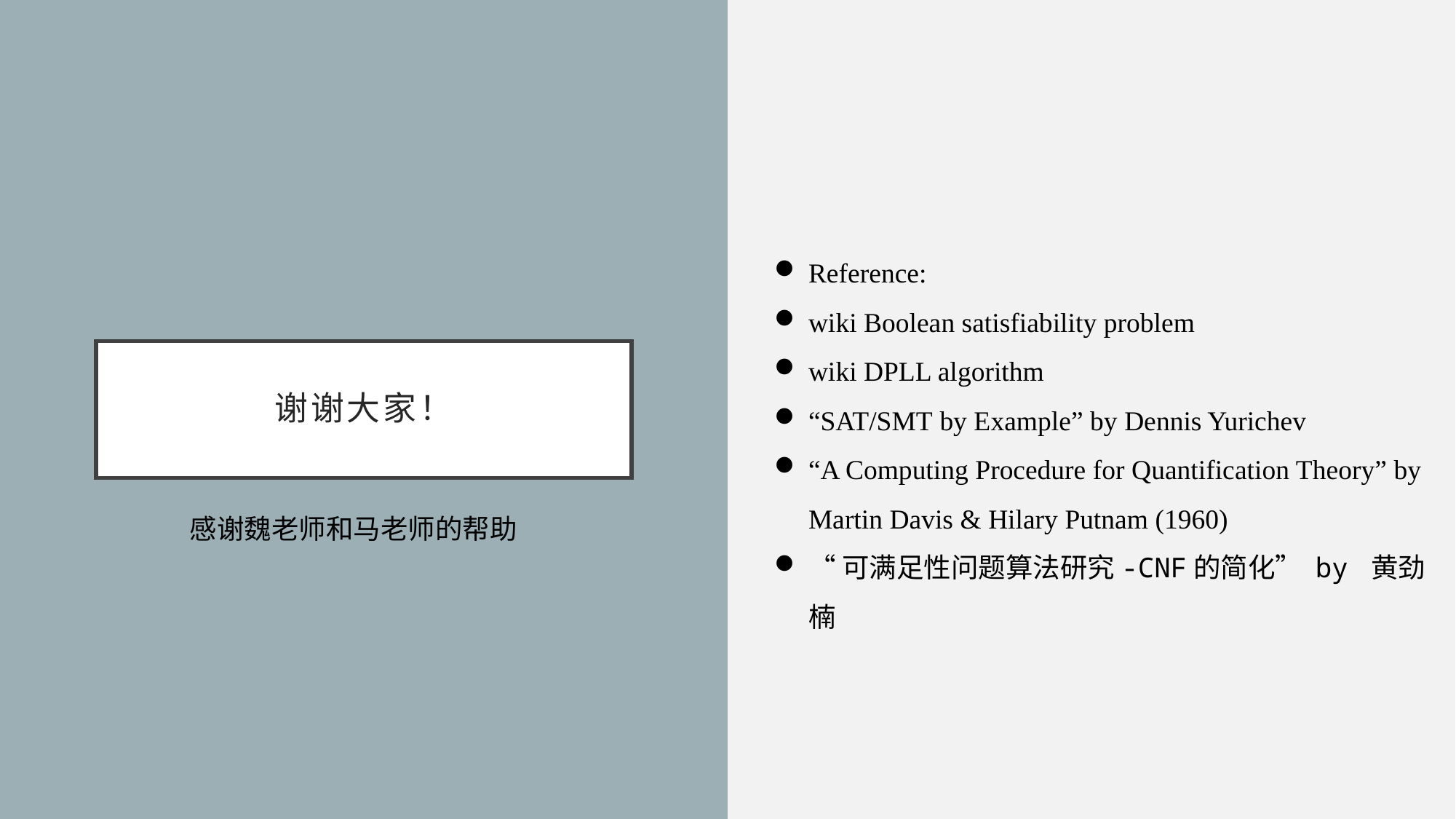

Reference:
wiki Boolean satisfiability problem
wiki DPLL algorithm
“SAT/SMT by Example” by Dennis Yurichev
“A Computing Procedure for Quantification Theory” by Martin Davis & Hilary Putnam (1960)
“可满足性问题算法研究-CNF的简化” by 黄劲楠
# 谢谢大家！
感谢魏老师和马老师的帮助